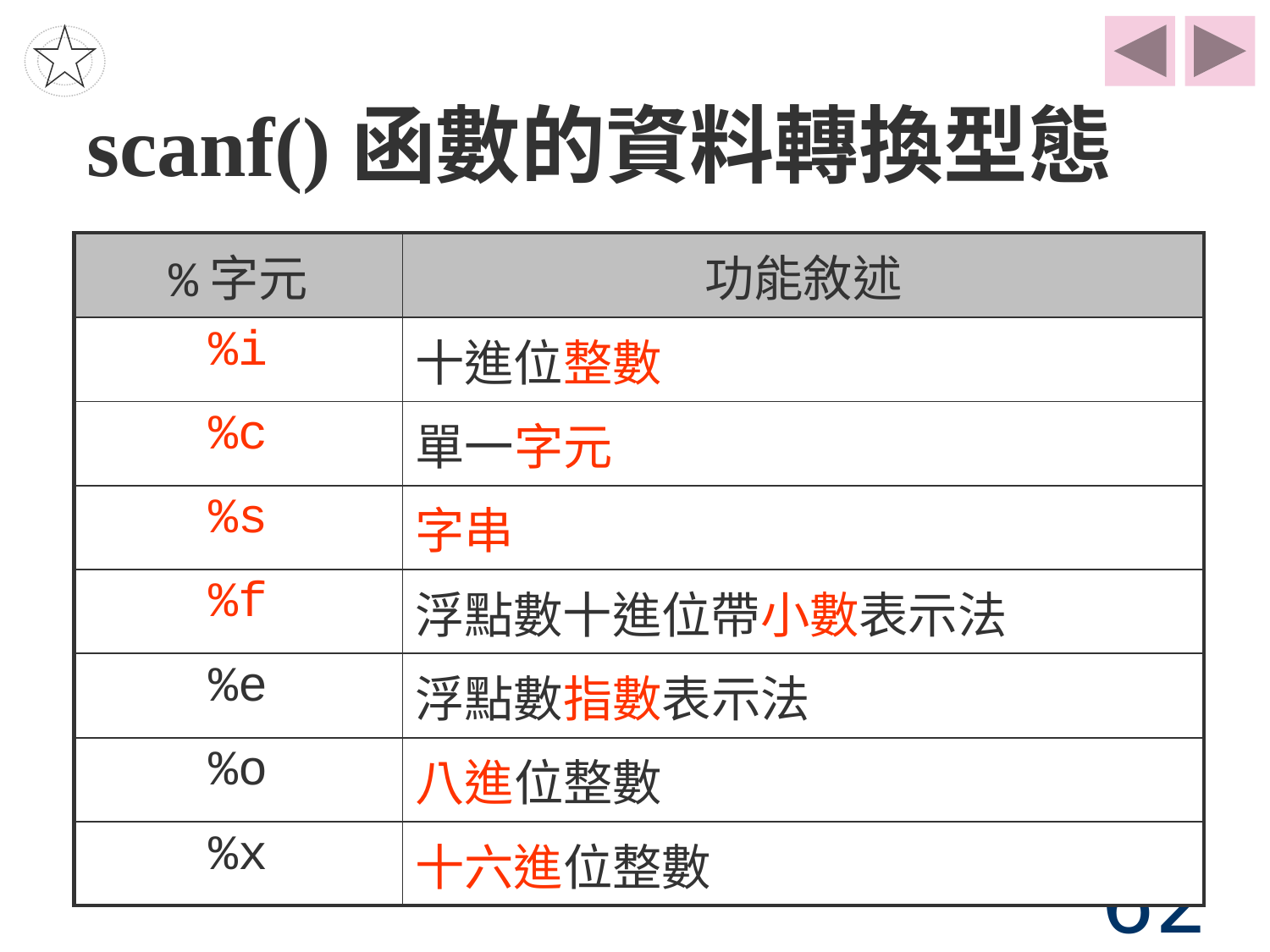

# scanf()函數的資料轉換型態
| %字元 | 功能敘述 |
| --- | --- |
| %i | 十進位整數 |
| %c | 單一字元 |
| %s | 字串 |
| %f | 浮點數十進位帶小數表示法 |
| %e | 浮點數指數表示法 |
| %o | 八進位整數 |
| %x | 十六進位整數 |
62